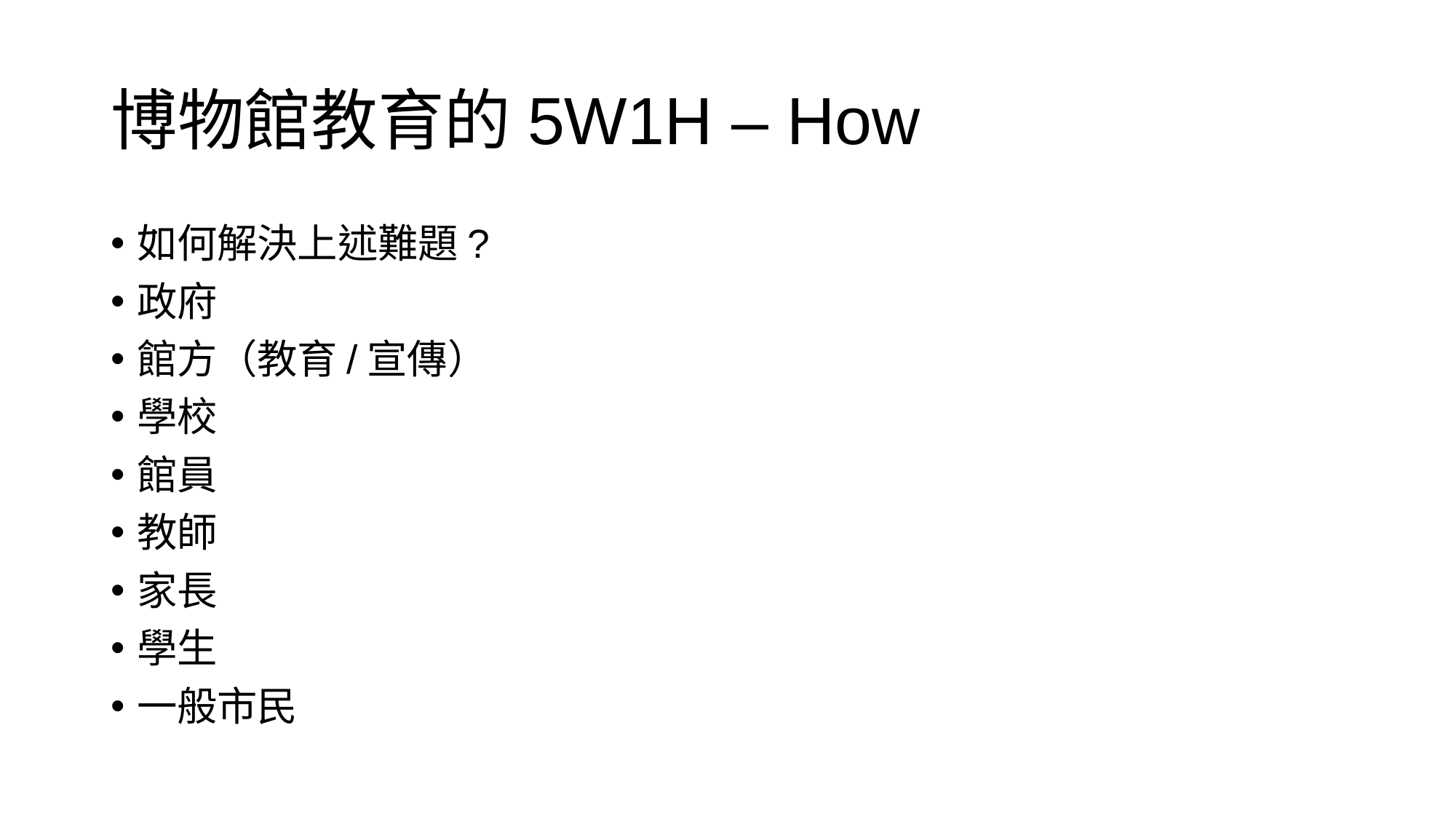

# 博物館教育的5W1H – How
如何解決上述難題?
政府
館方（教育/宣傳）
學校
館員
教師
家長
學生
一般市民